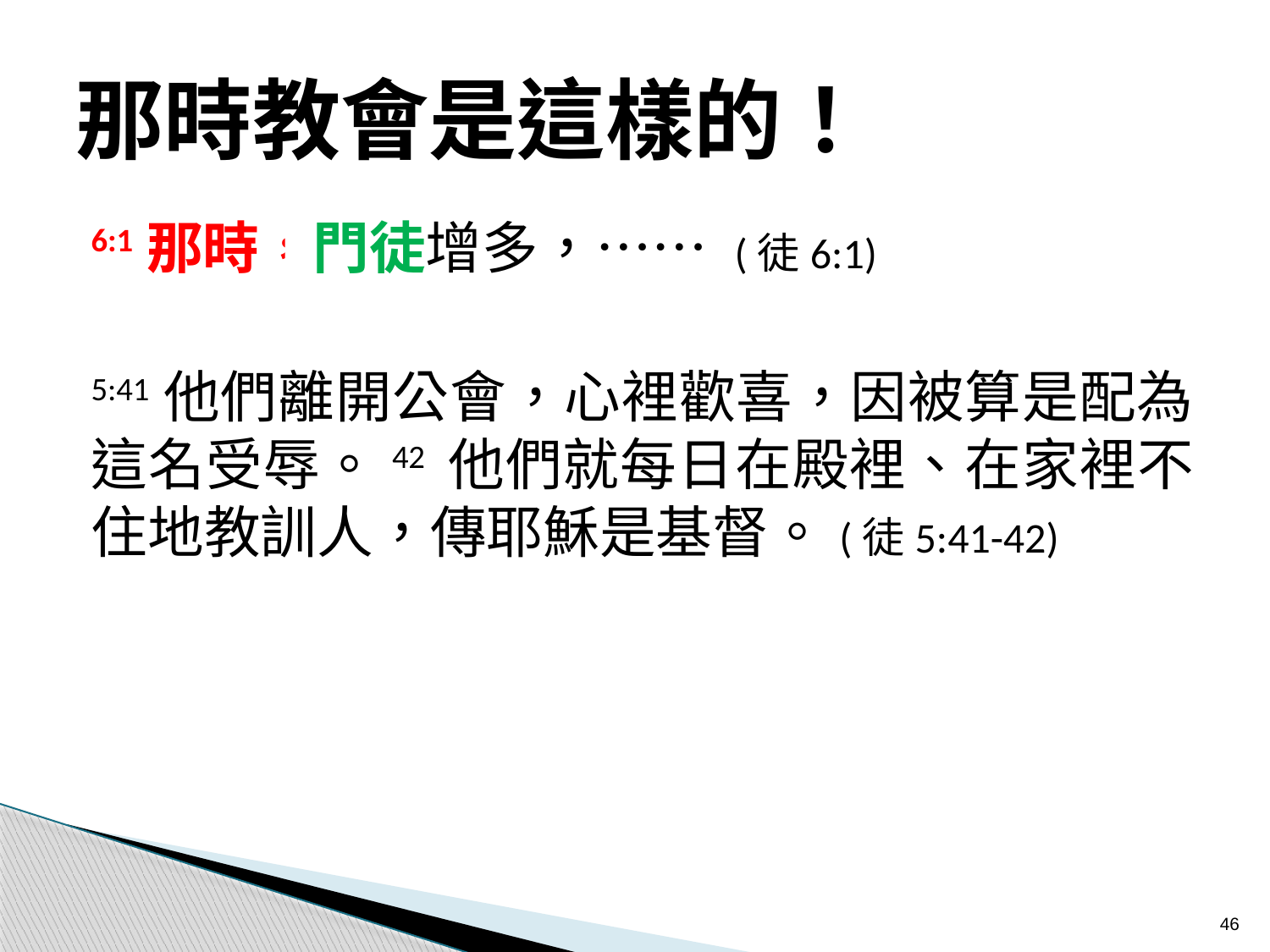

# 那時教會是這樣的！
6:1那時，…… (徒6:1)

5:41他們離開公會，心裡歡喜，因被算是配為這名受辱。42 他們就每日在殿裡、在家裡不住地教訓人，傳耶穌是基督。(徒5:41-42)

門徒增多，…… (徒6:1)
46